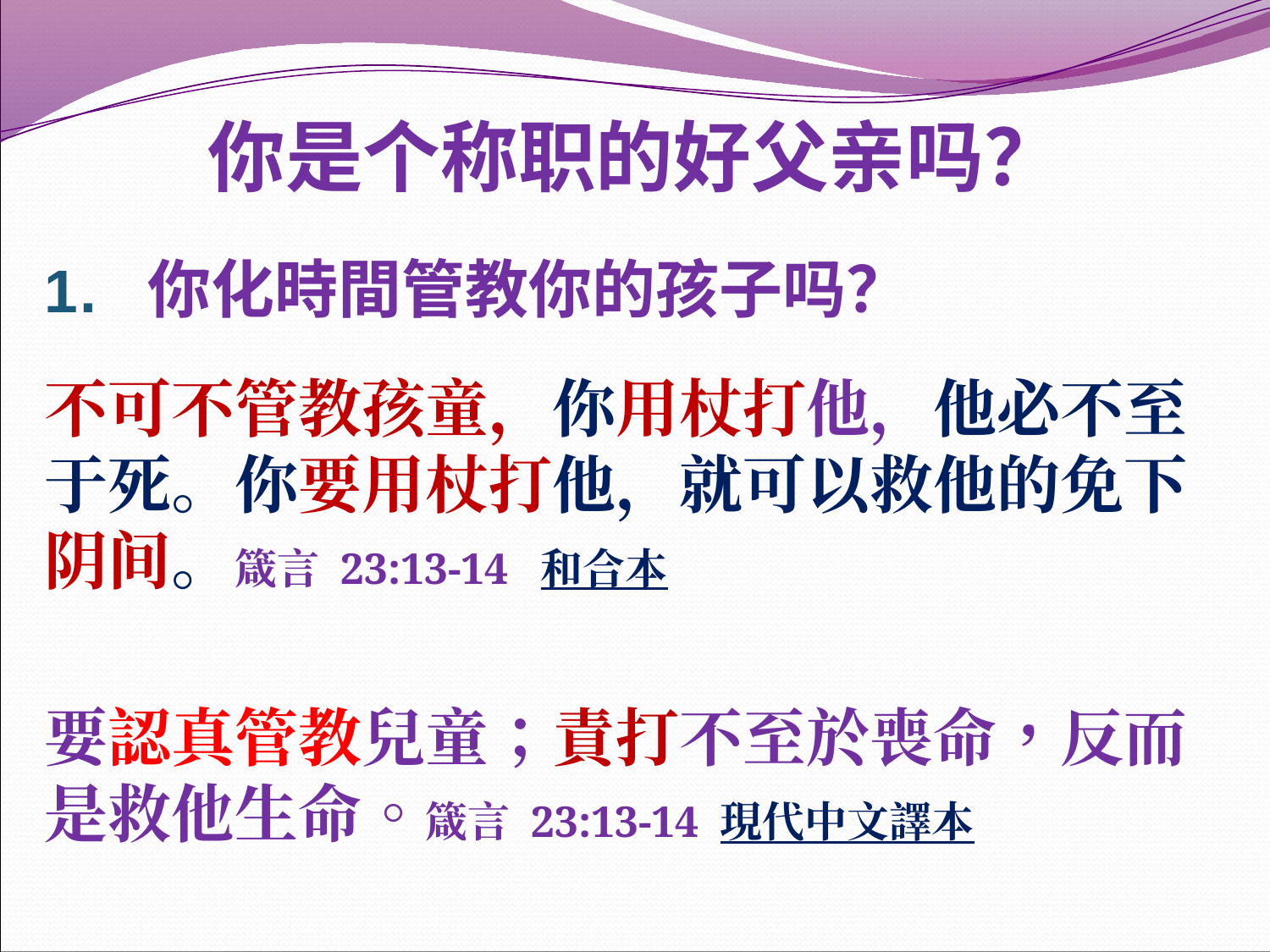

# 你是个称职的好父亲吗？
你化時間管教你的孩子吗？

不可不管教孩童，你用杖打他，他必不至于死。你要用杖打他，就可以救他的免下阴间。箴言 23:13-14  和合本

要認真管教兒童；責打不至於喪命，反而是救他生命。箴言 23:13-14 現代中文譯本